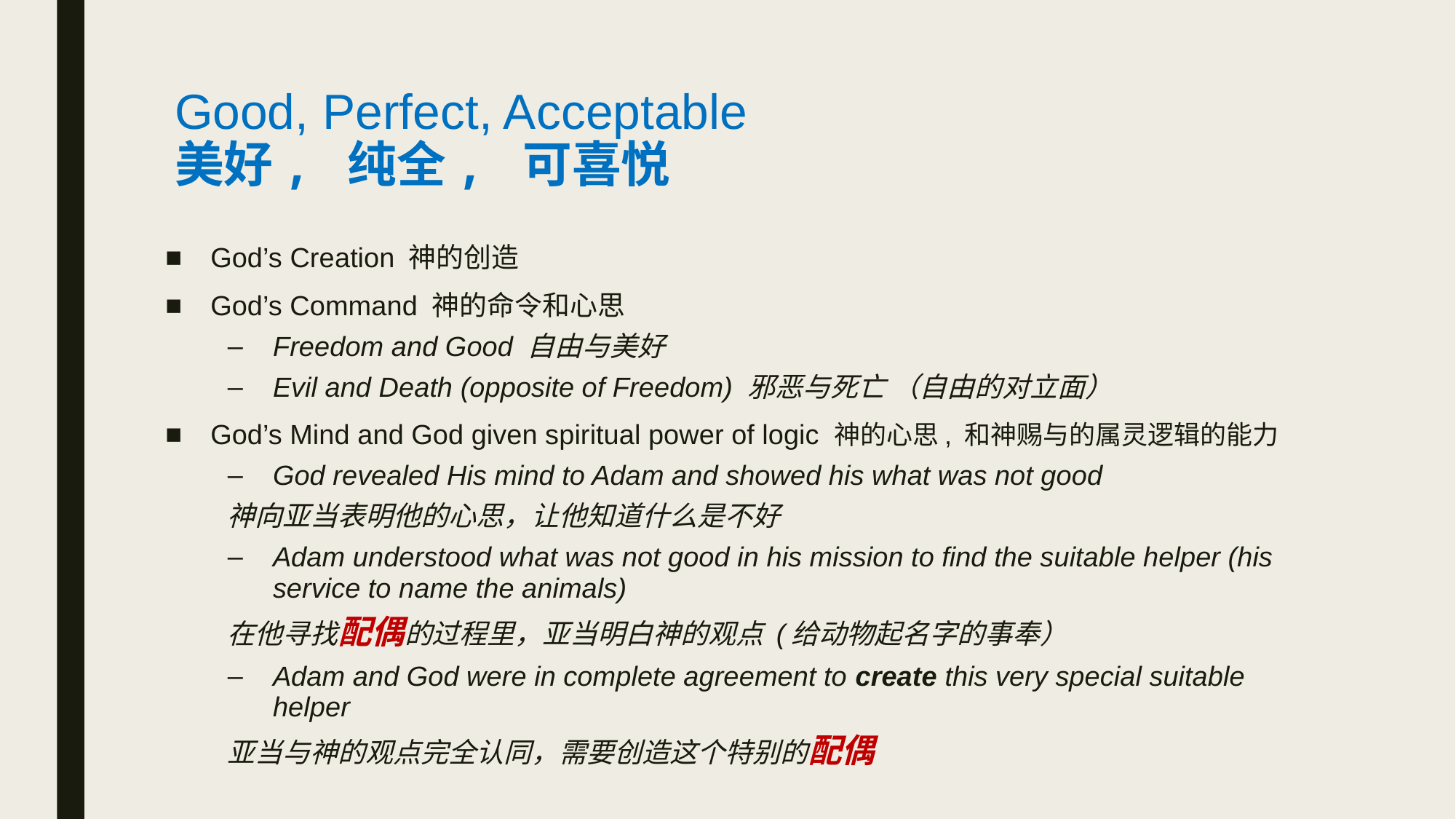

# Good, Perfect, Acceptable 美好,  纯全, 可喜悦
God’s Creation 神的创造
God’s Command 神的命令和心思
Freedom and Good 自由与美好
Evil and Death (opposite of Freedom) 邪恶与死亡 （自由的对立面）
God’s Mind and God given spiritual power of logic 神的心思, 和神赐与的属灵逻辑的能力
God revealed His mind to Adam and showed his what was not good
神向亚当表明他的心思，让他知道什么是不好
Adam understood what was not good in his mission to find the suitable helper (his service to name the animals)
在他寻找配偶的过程里，亚当明白神的观点 (给动物起名字的事奉）
Adam and God were in complete agreement to create this very special suitable helper
亚当与神的观点完全认同，需要创造这个特别的配偶